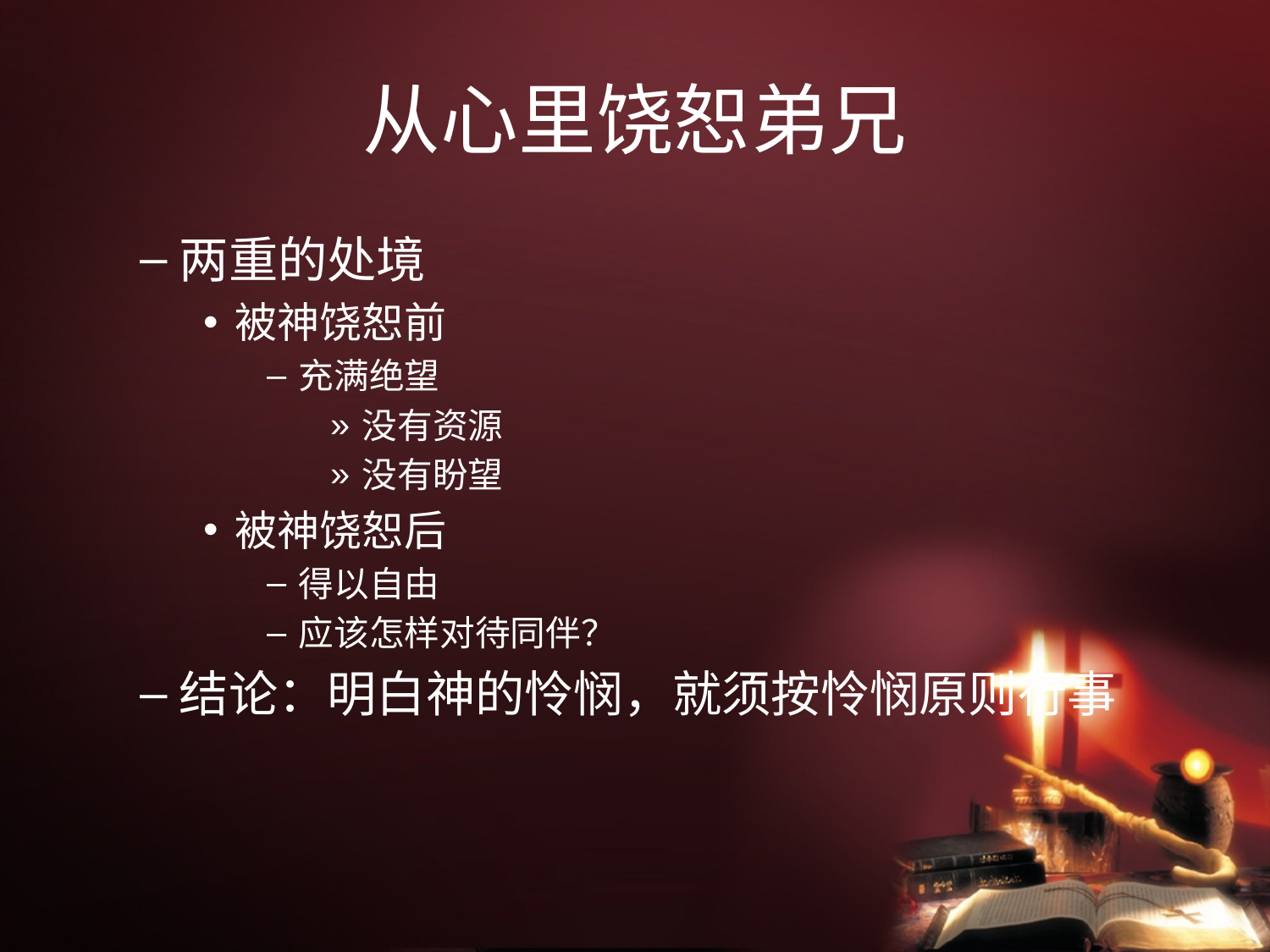

# 从心里饶恕弟兄
两重的处境
被神饶恕前
充满绝望
没有资源
没有盼望
被神饶恕后
得以自由
应该怎样对待同伴？
结论：明白神的怜悯，就须按怜悯原则行事